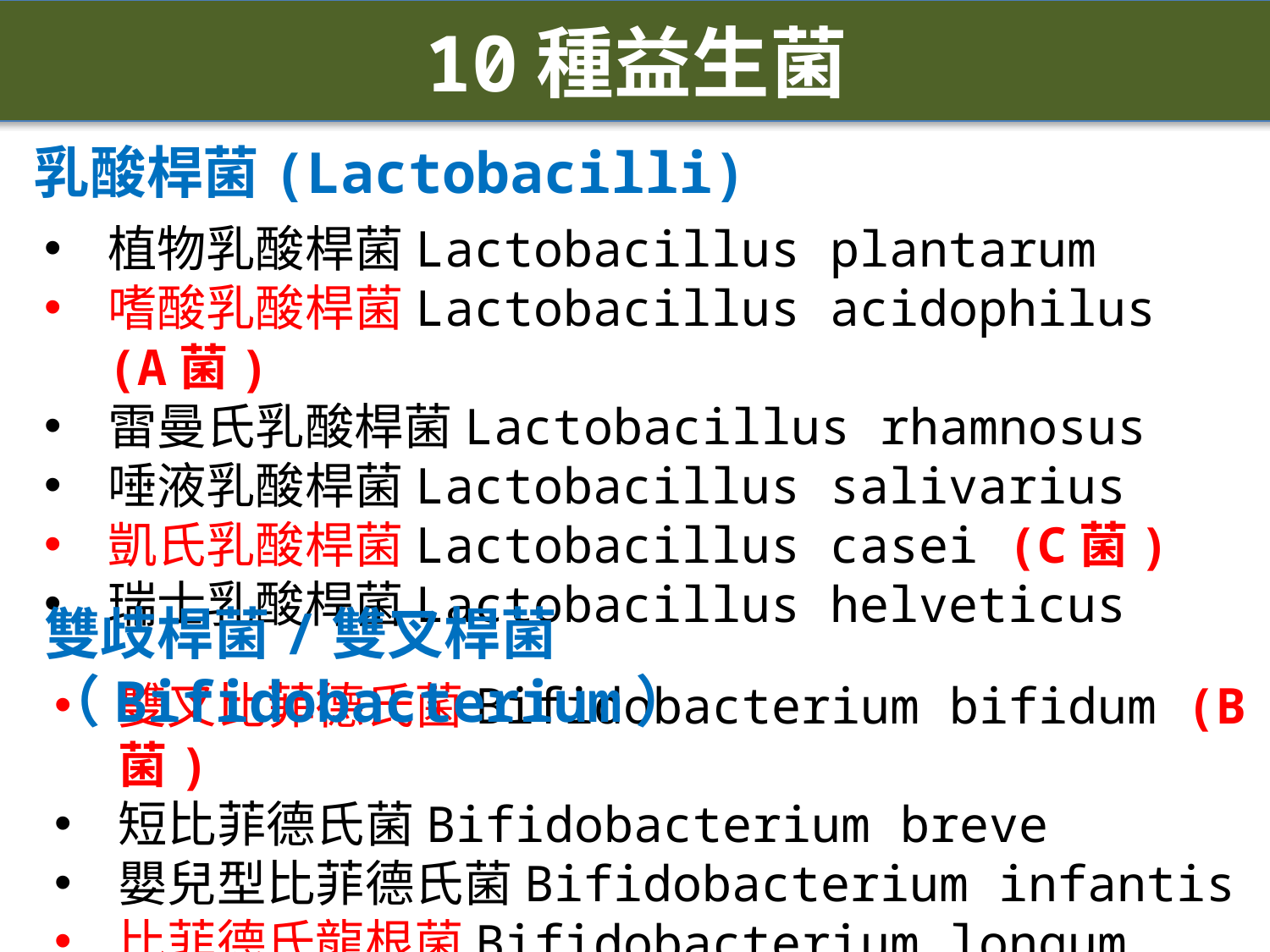

10種益生菌
乳酸桿菌(Lactobacilli)
植物乳酸桿菌Lactobacillus plantarum
嗜酸乳酸桿菌Lactobacillus acidophilus (A菌)
雷曼氏乳酸桿菌Lactobacillus rhamnosus
唾液乳酸桿菌Lactobacillus salivarius
凱氏乳酸桿菌Lactobacillus casei (C菌)
瑞士乳酸桿菌Lactobacillus helveticus
雙歧桿菌/雙叉桿菌（Bifidobacterium）
雙叉比菲德氏菌Bifidobacterium bifidum (B菌)
短比菲德氏菌Bifidobacterium breve
嬰兒型比菲德氏菌Bifidobacterium infantis
比菲德氏龍根菌Bifidobacterium longum （龍根菌）